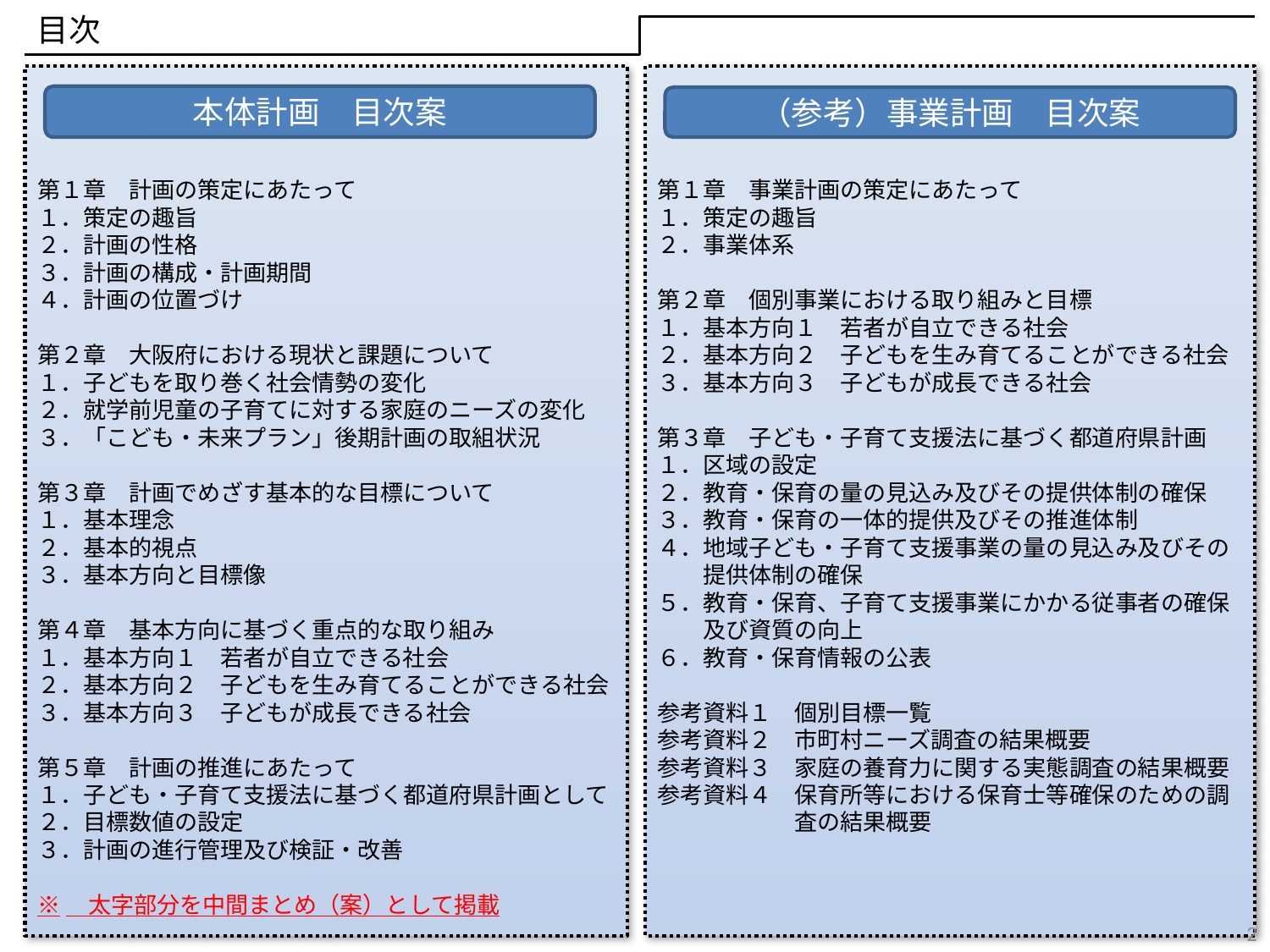

目次

第１章　計画の策定にあたって
１．策定の趣旨
２．計画の性格
３．計画の構成・計画期間
４．計画の位置づけ

第２章　大阪府における現状と課題について
１．子どもを取り巻く社会情勢の変化
２．就学前児童の子育てに対する家庭のニーズの変化
３．「こども・未来プラン」後期計画の取組状況

第３章　計画でめざす基本的な目標について
１．基本理念
２．基本的視点
３．基本方向と目標像

第４章　基本方向に基づく重点的な取り組み
１．基本方向１　若者が自立できる社会
２．基本方向２　子どもを生み育てることができる社会
３．基本方向３　子どもが成長できる社会

第５章　計画の推進にあたって
１．子ども・子育て支援法に基づく都道府県計画として
２．目標数値の設定
３．計画の進行管理及び検証・改善

※　太字部分を中間まとめ（案）として掲載

第１章　事業計画の策定にあたって
１．策定の趣旨
２．事業体系

第２章　個別事業における取り組みと目標
１．基本方向１　若者が自立できる社会
２．基本方向２　子どもを生み育てることができる社会
３．基本方向３　子どもが成長できる社会

第３章　子ども・子育て支援法に基づく都道府県計画
１．区域の設定
２．教育・保育の量の見込み及びその提供体制の確保
３．教育・保育の一体的提供及びその推進体制
４．地域子ども・子育て支援事業の量の見込み及びその
　　提供体制の確保
５．教育・保育、子育て支援事業にかかる従事者の確保
　　及び資質の向上
６．教育・保育情報の公表

参考資料１　個別目標一覧
参考資料２　市町村ニーズ調査の結果概要
参考資料３　家庭の養育力に関する実態調査の結果概要
参考資料４　保育所等における保育士等確保のための調
　　　　　　査の結果概要
本体計画　目次案
（参考）事業計画　目次案
2